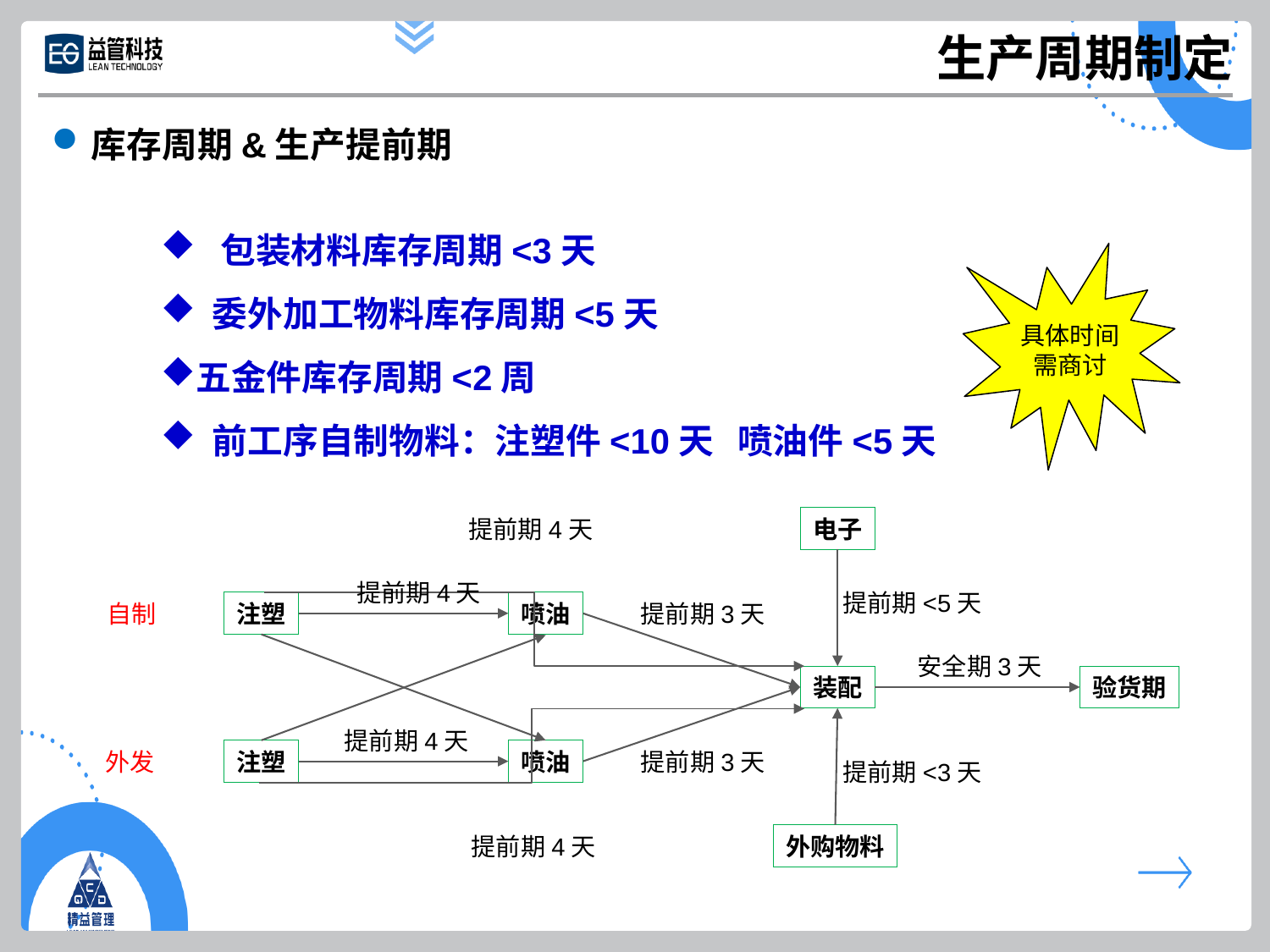

生产周期制定
库存周期&生产提前期
  包装材料库存周期<3天
 委外加工物料库存周期<5天
五金件库存周期<2周
 前工序自制物料：注塑件<10天   喷油件<5天
具体时间需商讨
电子
提前期4天
提前期4天
提前期<5天
自制
注塑
喷油
提前期3天
安全期3天
装配
验货期
提前期4天
外发
提前期3天
注塑
喷油
提前期<3天
提前期4天
外购物料